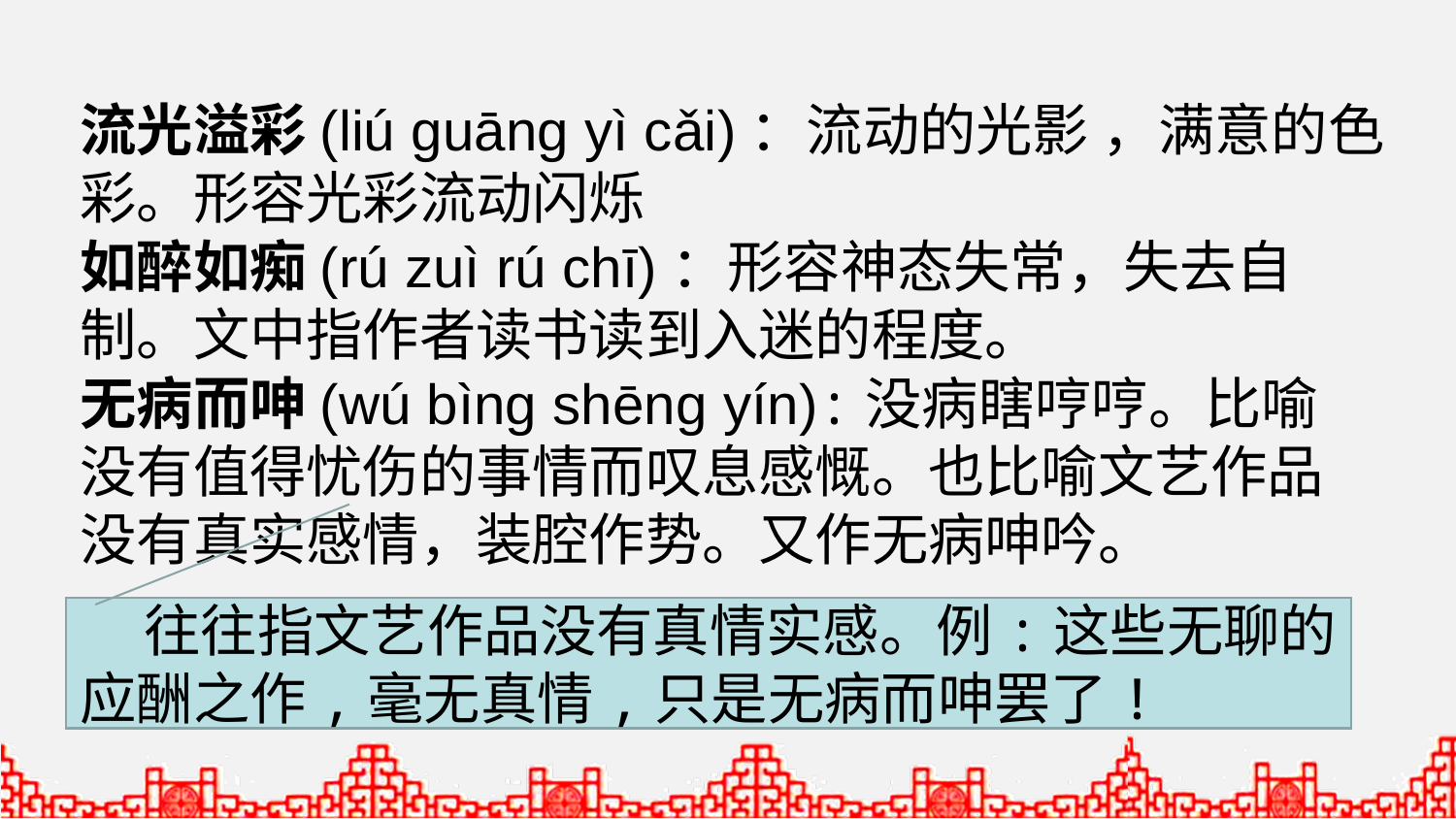

流光溢彩(liú guāng yì cǎi)：流动的光影 ，满意的色彩。形容光彩流动闪烁
如醉如痴(rú zuì rú chī)：形容神态失常，失去自制。文中指作者读书读到入迷的程度。
无病而呻(wú bìng shēng yín):没病瞎哼哼。比喻没有值得忧伤的事情而叹息感慨。也比喻文艺作品没有真实感情，装腔作势。又作无病呻吟。
    往往指文艺作品没有真情实感。例:这些无聊的应酬之作,毫无真情,只是无病而呻罢了!